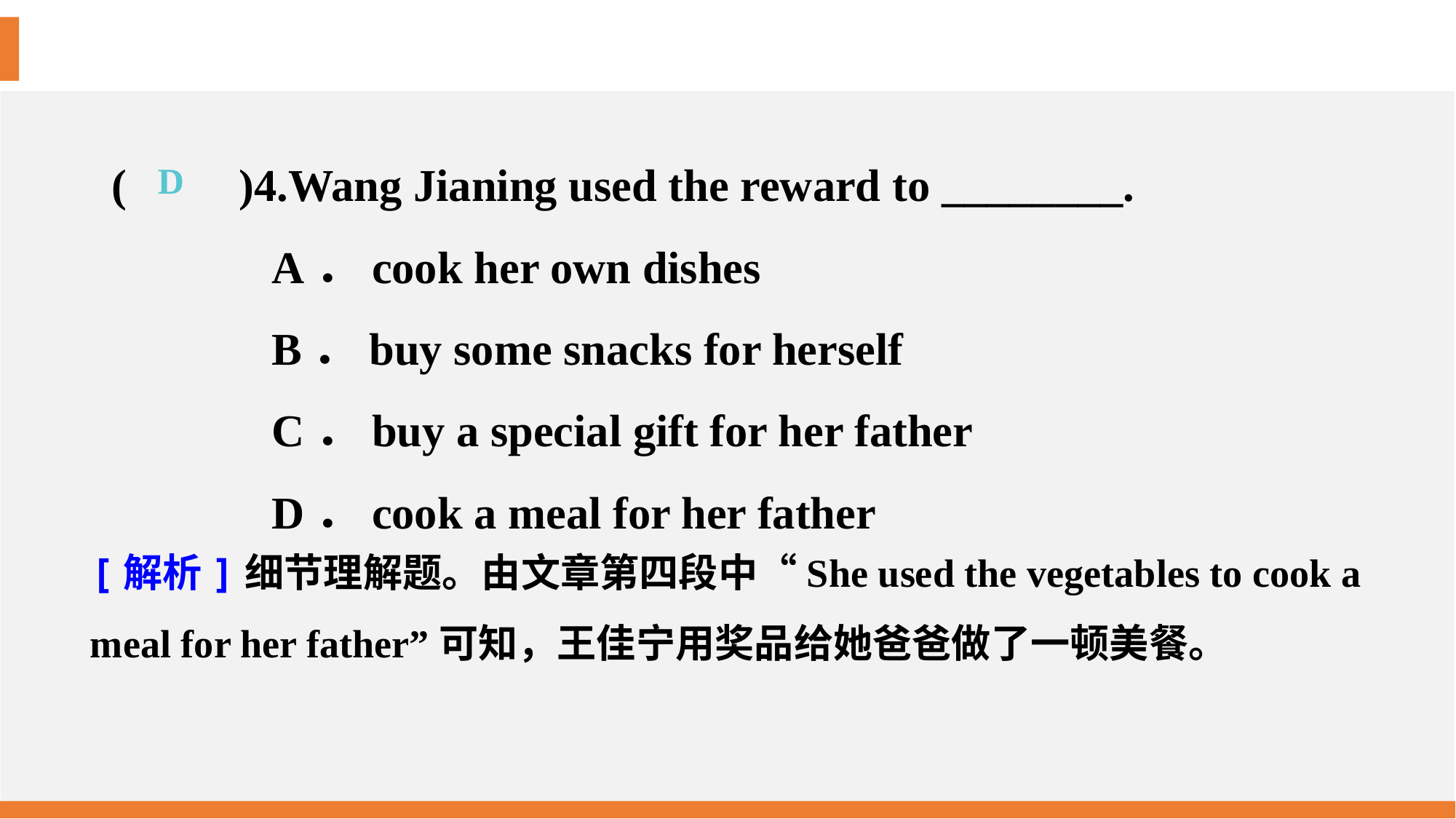

(　　)4.Wang Jianing used the reward to ________.
A．cook her own dishes
B．buy some snacks for herself
C．buy a special gift for her father
D．cook a meal for her father
D
[解析]细节理解题。由文章第四段中“She used the vegetables to cook a meal for her father”可知，王佳宁用奖品给她爸爸做了一顿美餐。